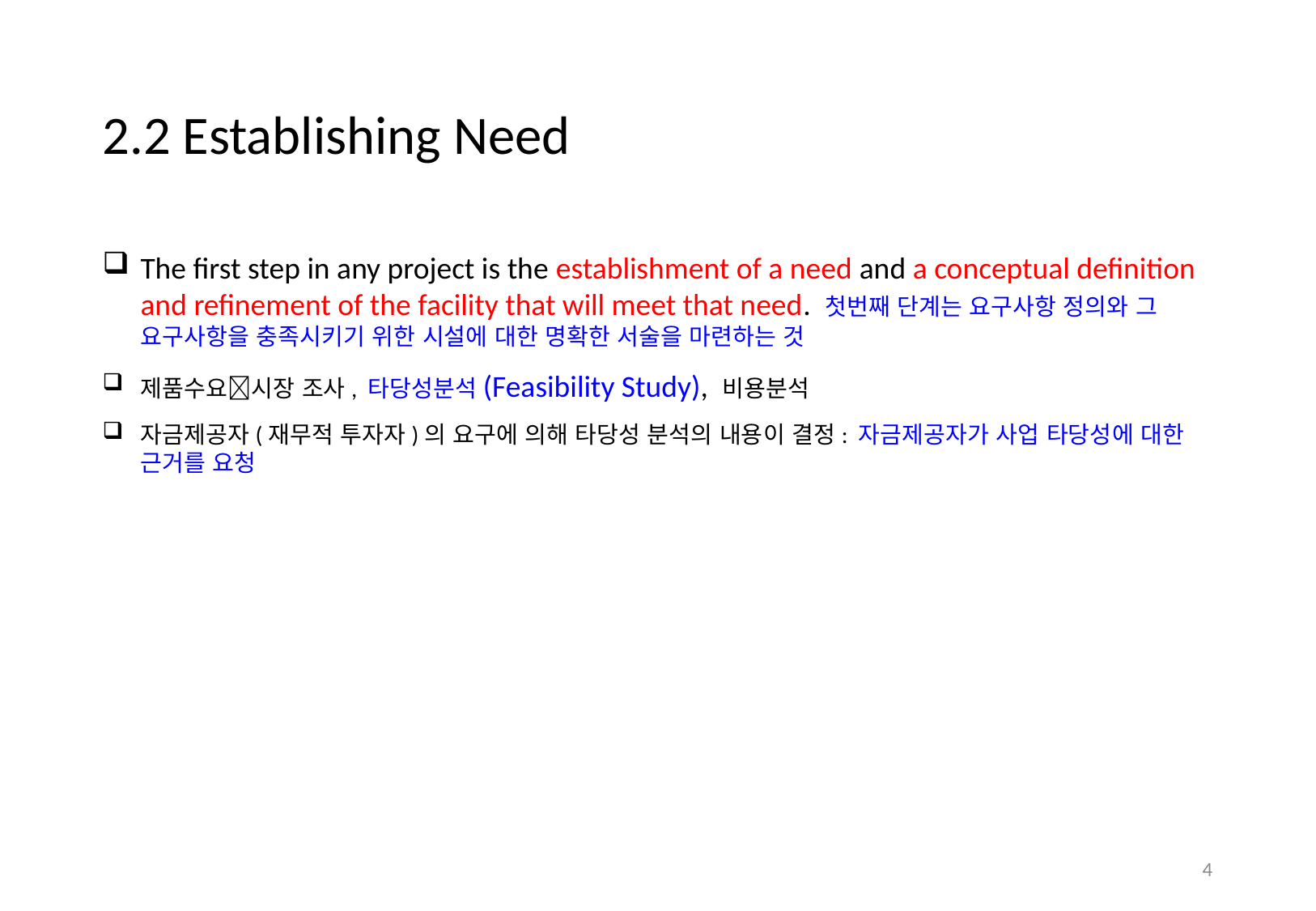

# 2.2 Establishing Need
The first step in any project is the establishment of a need and a conceptual definition and refinement of the facility that will meet that need. 첫번째 단계는 요구사항 정의와 그 요구사항을 충족시키기 위한 시설에 대한 명확한 서술을 마련하는 것
제품수요⋅시장 조사, 타당성분석(Feasibility Study), 비용분석
자금제공자(재무적 투자자)의 요구에 의해 타당성 분석의 내용이 결정: 자금제공자가 사업 타당성에 대한 근거를 요청
4